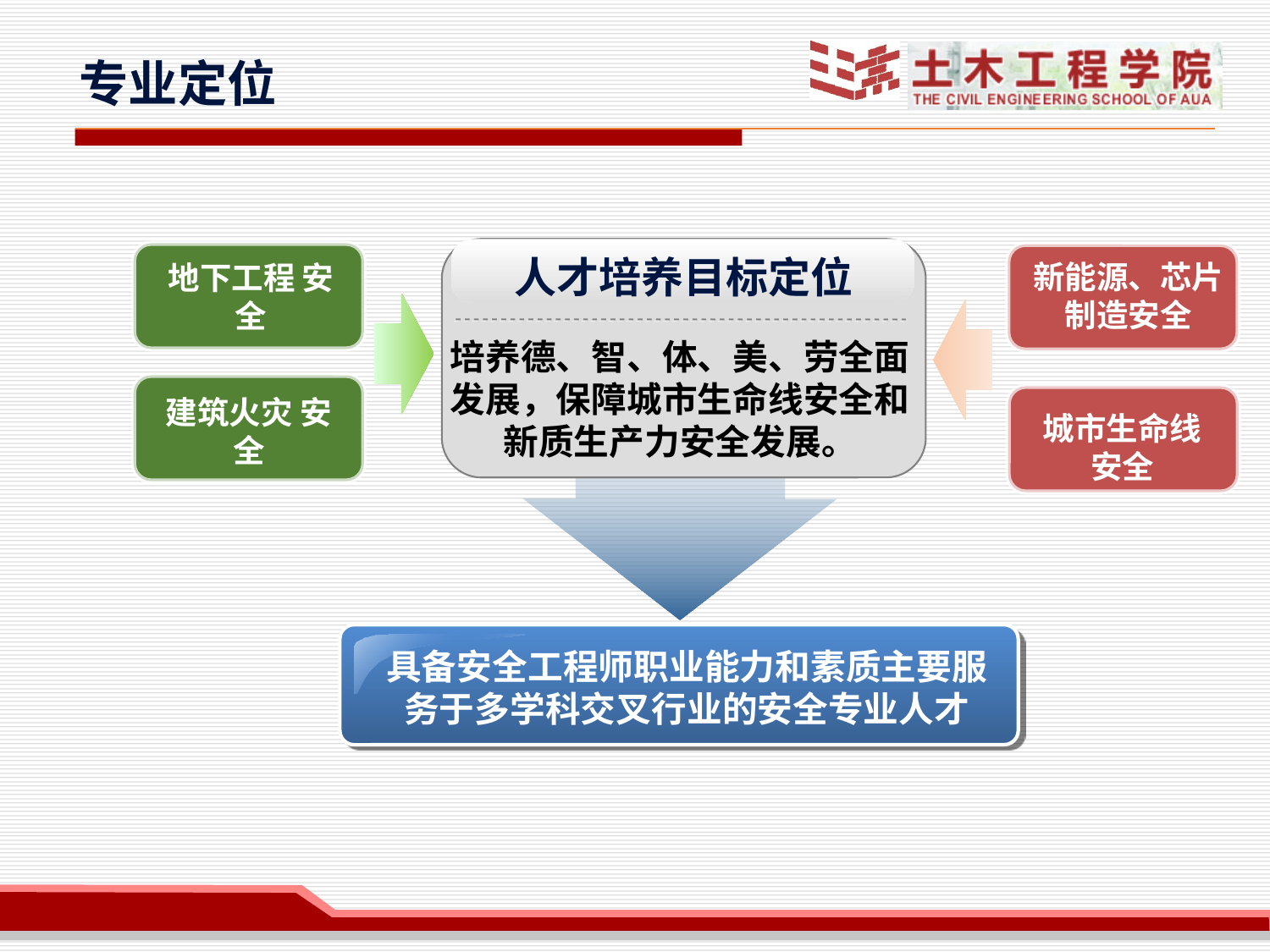

专业定位

人才培养目标定位

新能源、芯片制造安全
地下工程 安全

培养德、智、体、美、劳全面发展，保障城市生命线安全和新质生产力安全发展。

建筑火灾 安全

城市生命线 安全

具备安全工程师职业能力和素质主要服务于多学科交叉行业的安全专业人才